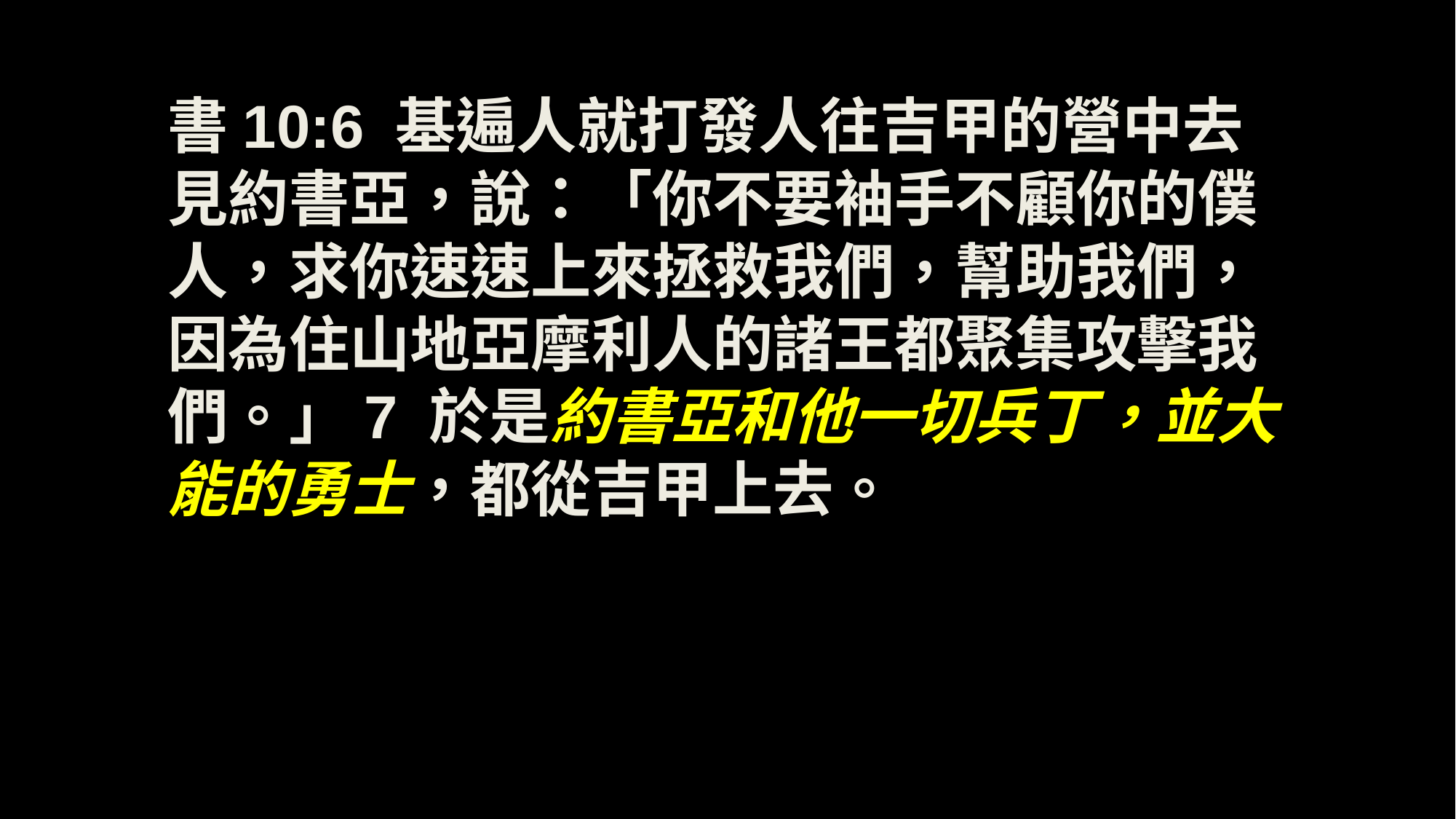

書10:6 基遍人就打發人往吉甲的營中去見約書亞，說：「你不要袖手不顧你的僕人，求你速速上來拯救我們，幫助我們，因為住山地亞摩利人的諸王都聚集攻擊我們。」7 於是約書亞和他一切兵丁，並大能的勇士，都從吉甲上去。